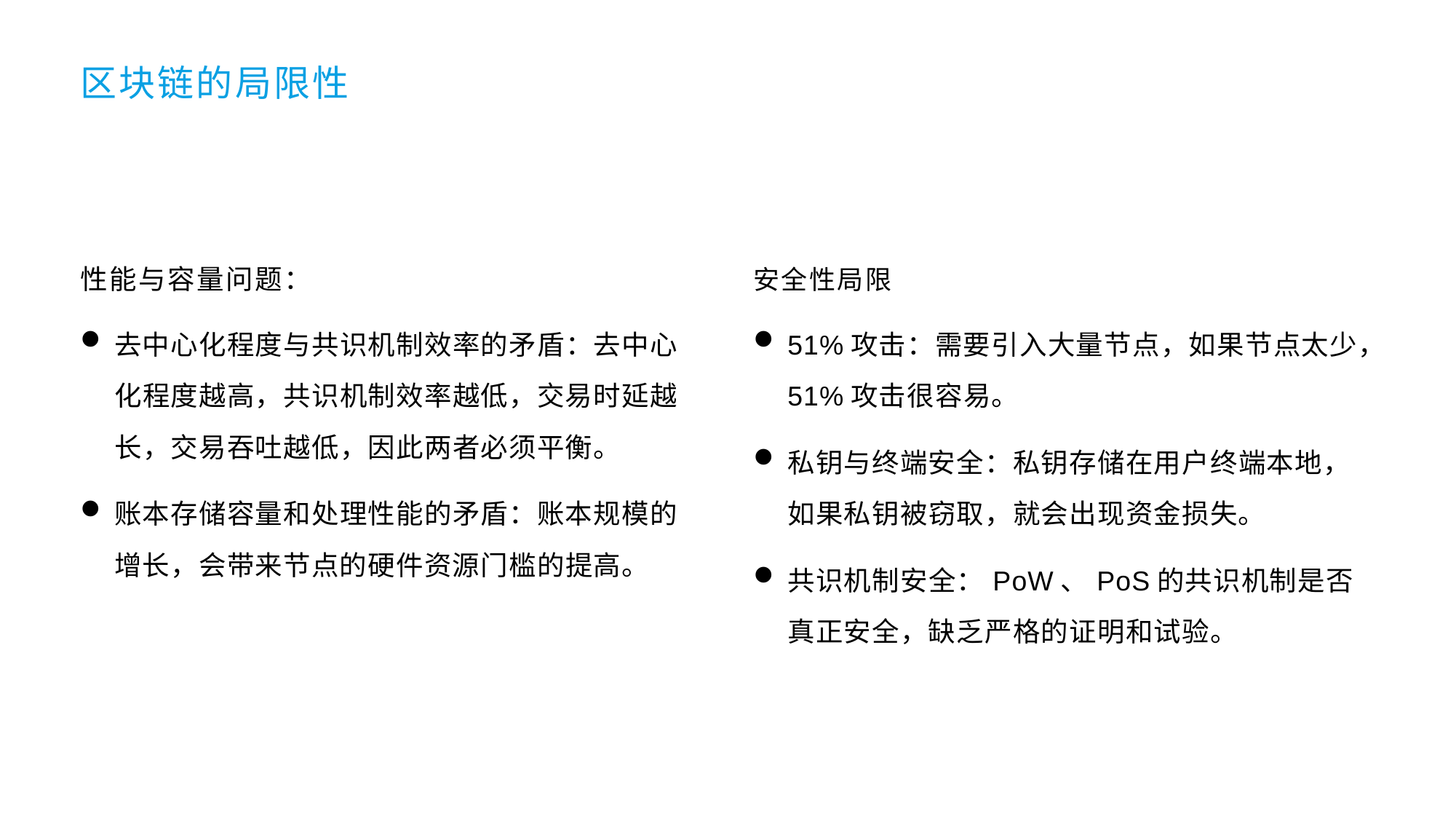

区块链的局限性
性能与容量问题：
安全性局限
去中心化程度与共识机制效率的矛盾：去中心化程度越高，共识机制效率越低，交易时延越长，交易吞吐越低，因此两者必须平衡。
账本存储容量和处理性能的矛盾：账本规模的增长，会带来节点的硬件资源门槛的提高。
51%攻击：需要引入大量节点，如果节点太少，51%攻击很容易。
私钥与终端安全：私钥存储在用户终端本地，如果私钥被窃取，就会出现资金损失。
共识机制安全：PoW、PoS的共识机制是否真正安全，缺乏严格的证明和试验。